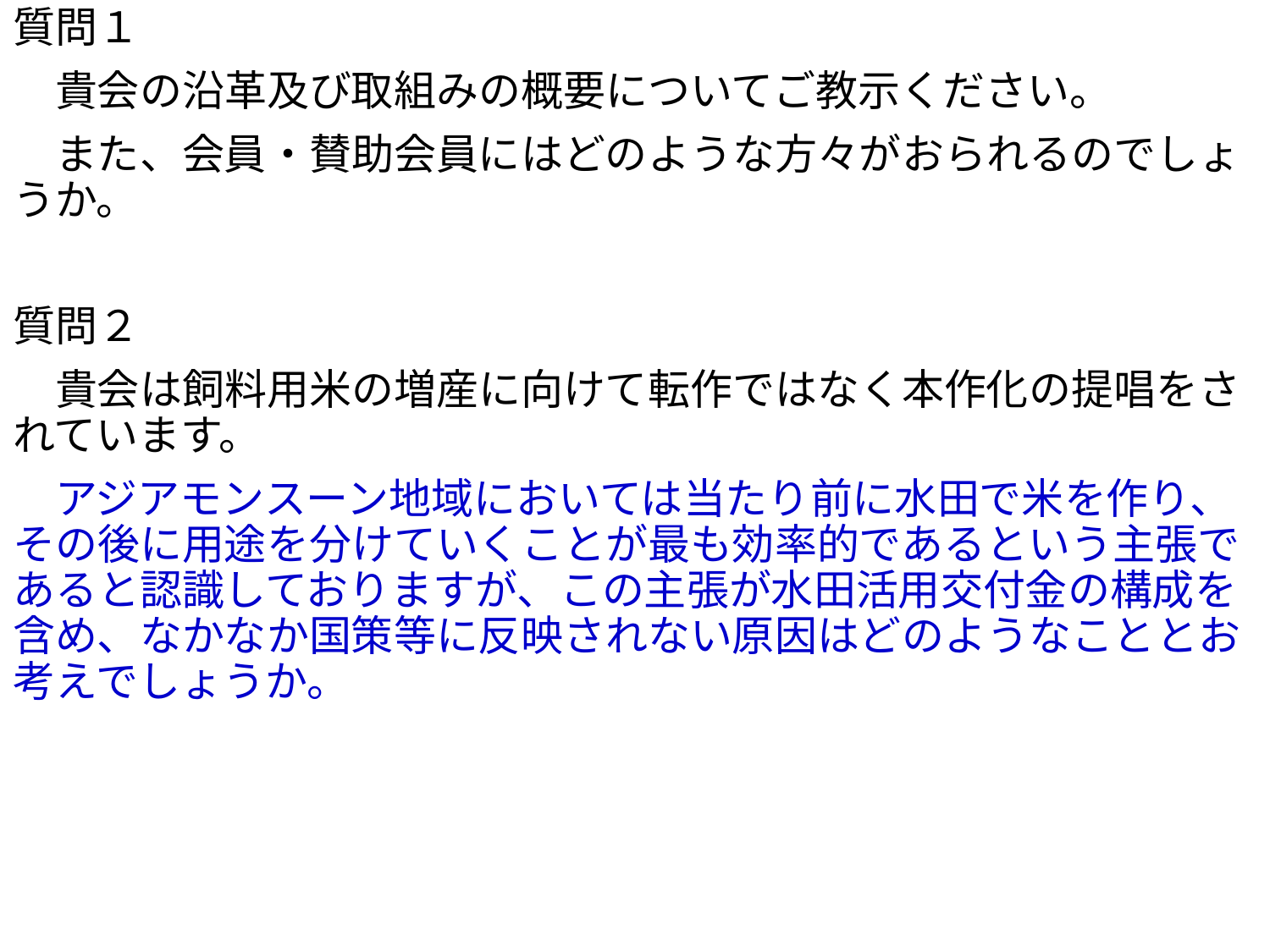

質問１
　貴会の沿革及び取組みの概要についてご教示ください。
　また、会員・賛助会員にはどのような方々がおられるのでしょうか。

質問２
　貴会は飼料用米の増産に向けて転作ではなく本作化の提唱をされています。
　アジアモンスーン地域においては当たり前に水田で米を作り、その後に用途を分けていくことが最も効率的であるという主張であると認識しておりますが、この主張が水田活用交付金の構成を含め、なかなか国策等に反映されない原因はどのようなこととお考えでしょうか。